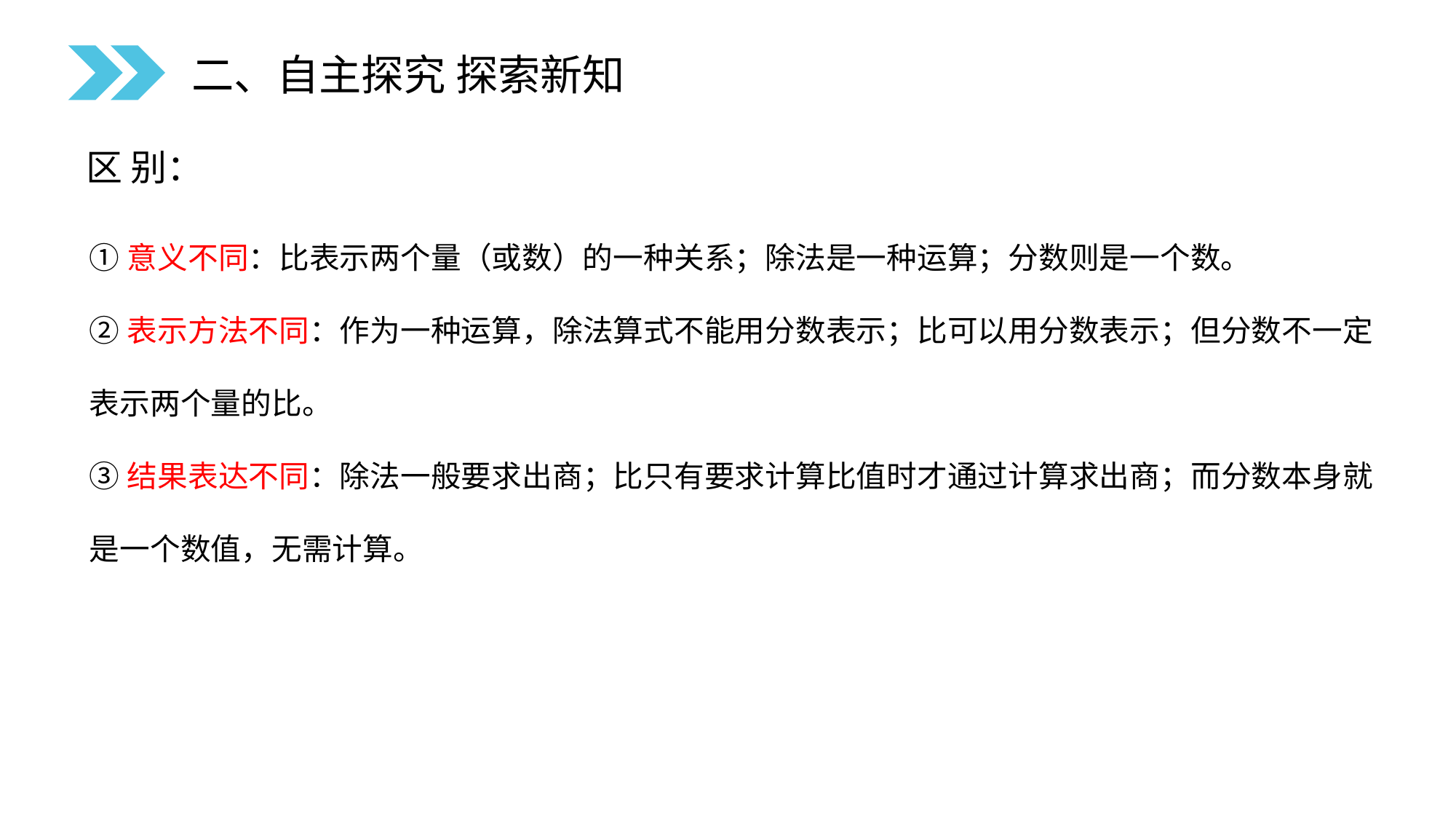

二、自主探究 探索新知
区 别：
①意义不同：比表示两个量（或数）的一种关系；除法是一种运算；分数则是一个数。
②表示方法不同：作为一种运算，除法算式不能用分数表示；比可以用分数表示；但分数不一定表示两个量的比。
③结果表达不同：除法一般要求出商；比只有要求计算比值时才通过计算求出商；而分数本身就是一个数值，无需计算。